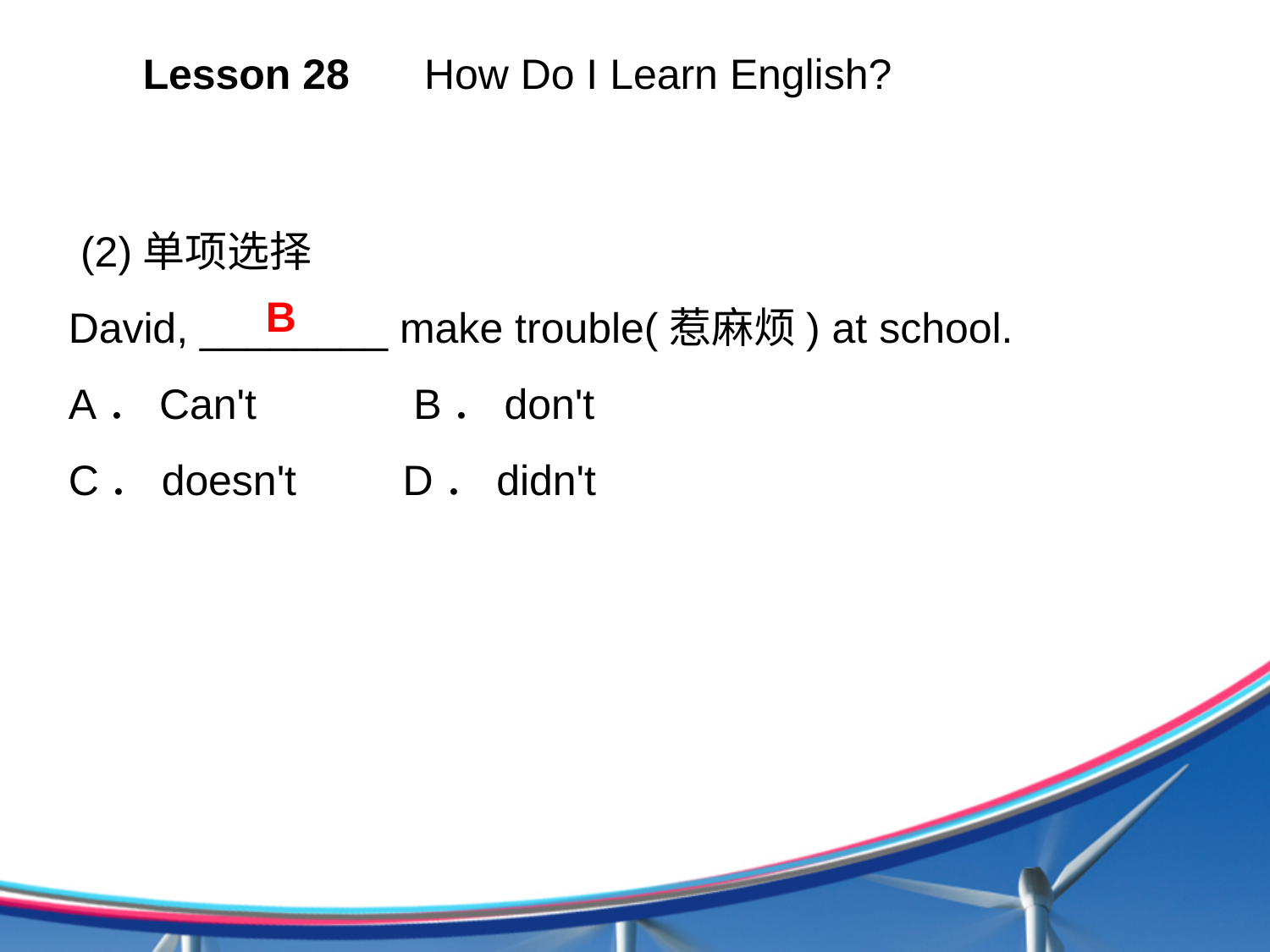

Lesson 28 　How Do I Learn English?
 (2)单项选择
David, ________ make trouble(惹麻烦) at school.
A．Can't　　　 B．don't
C．doesn't         D．didn't
B